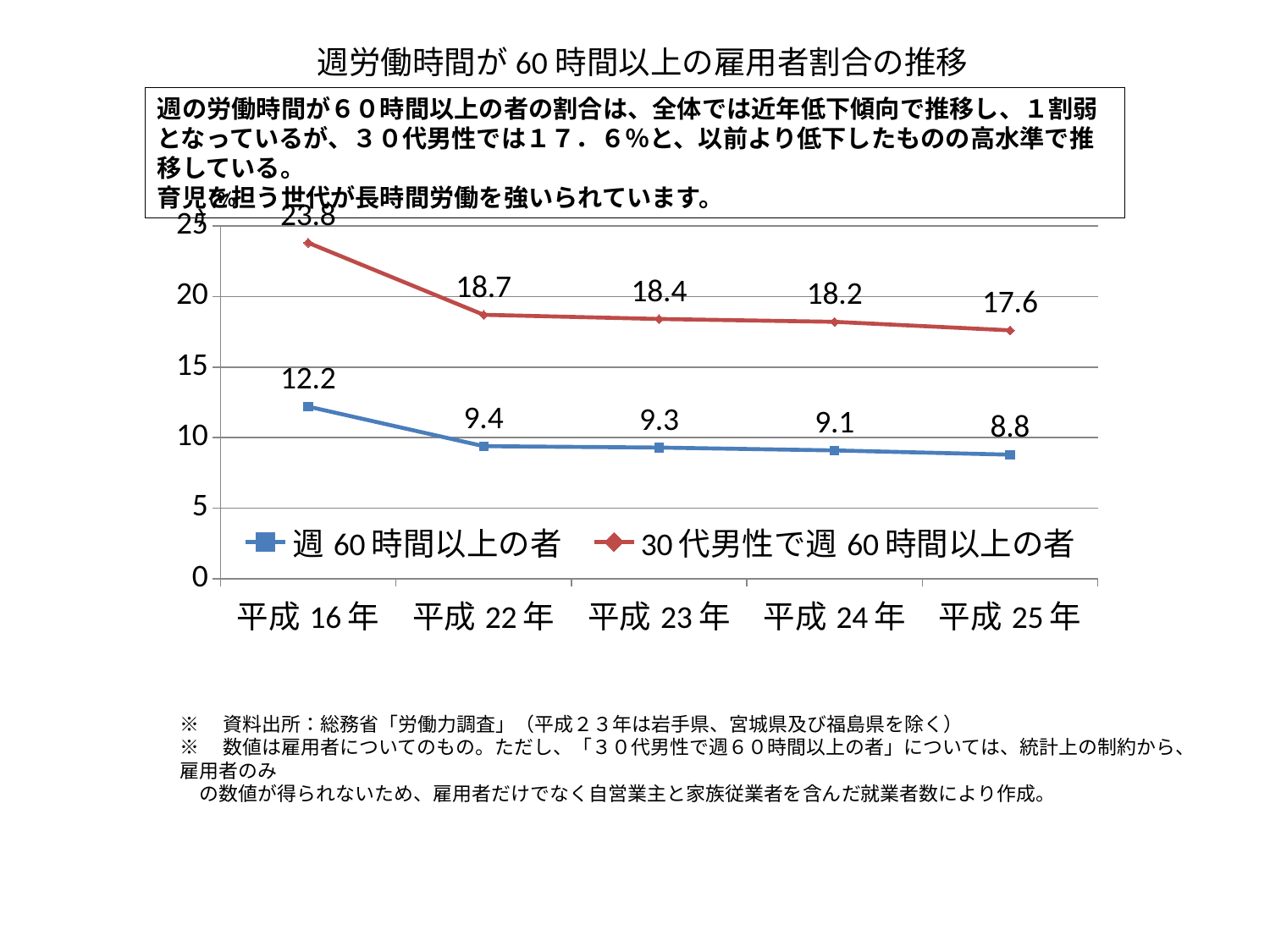

週労働時間が60時間以上の雇用者割合の推移
週の労働時間が６０時間以上の者の割合は、全体では近年低下傾向で推移し、１割弱となっているが、３０代男性では１７．６％と、以前より低下したものの高水準で推移している。
育児を担う世代が長時間労働を強いられています。

### Chart

| Category | 週60時間以上の者 | 30代男性で週60時間以上の者 |
|---|---|---|
| 平成16年 | 12.2 | 23.8 |
| 平成22年 | 9.4 | 18.7 |
| 平成23年 | 9.3 | 18.4 |
| 平成24年 | 9.1 | 18.2 |
| 平成25年 | 8.8 | 17.6 |
※　資料出所：総務省「労働力調査」（平成２３年は岩手県、宮城県及び福島県を除く）
※　数値は雇用者についてのもの。ただし、「３０代男性で週６０時間以上の者」については、統計上の制約から、雇用者のみ
　の数値が得られないため、雇用者だけでなく自営業主と家族従業者を含んだ就業者数により作成。